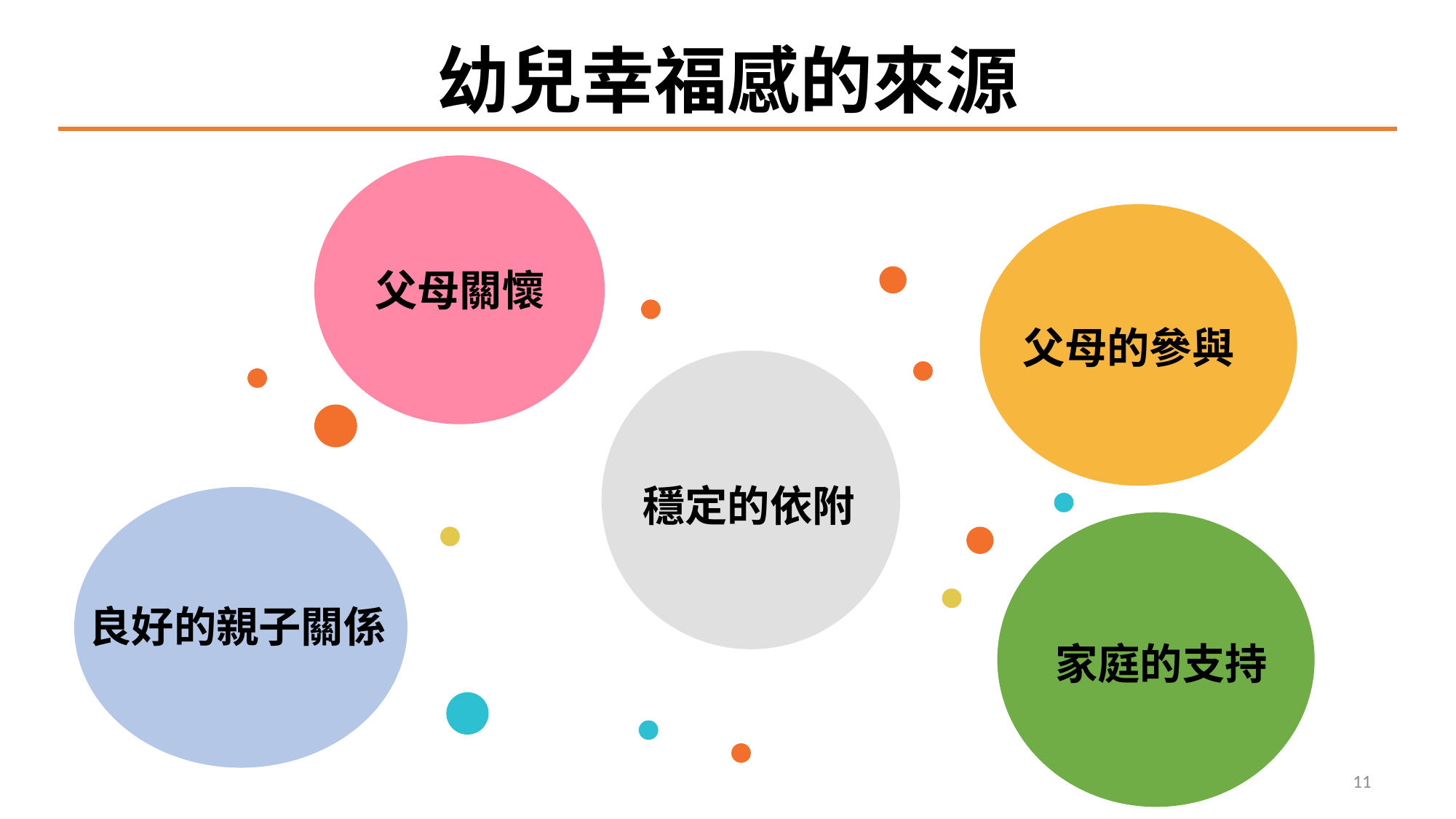

幼兒幸福感的來源

父母關懷

父母的參與

穩定的依附

良好的親子關係
家庭的支持

11